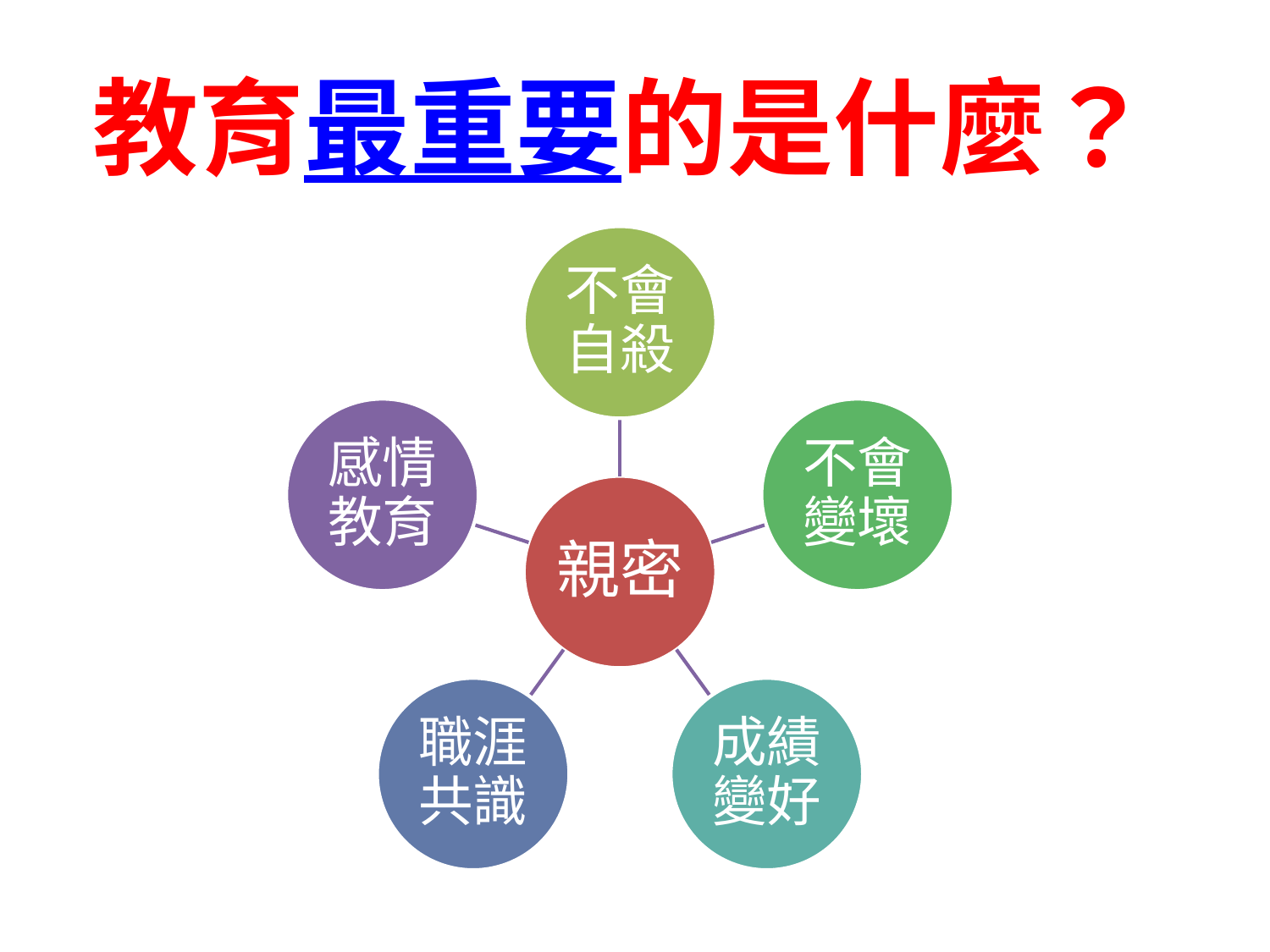

教育最重要的是什麼？
親密

不會自殺

不會變壞

成績變好

職涯共識

感情教育